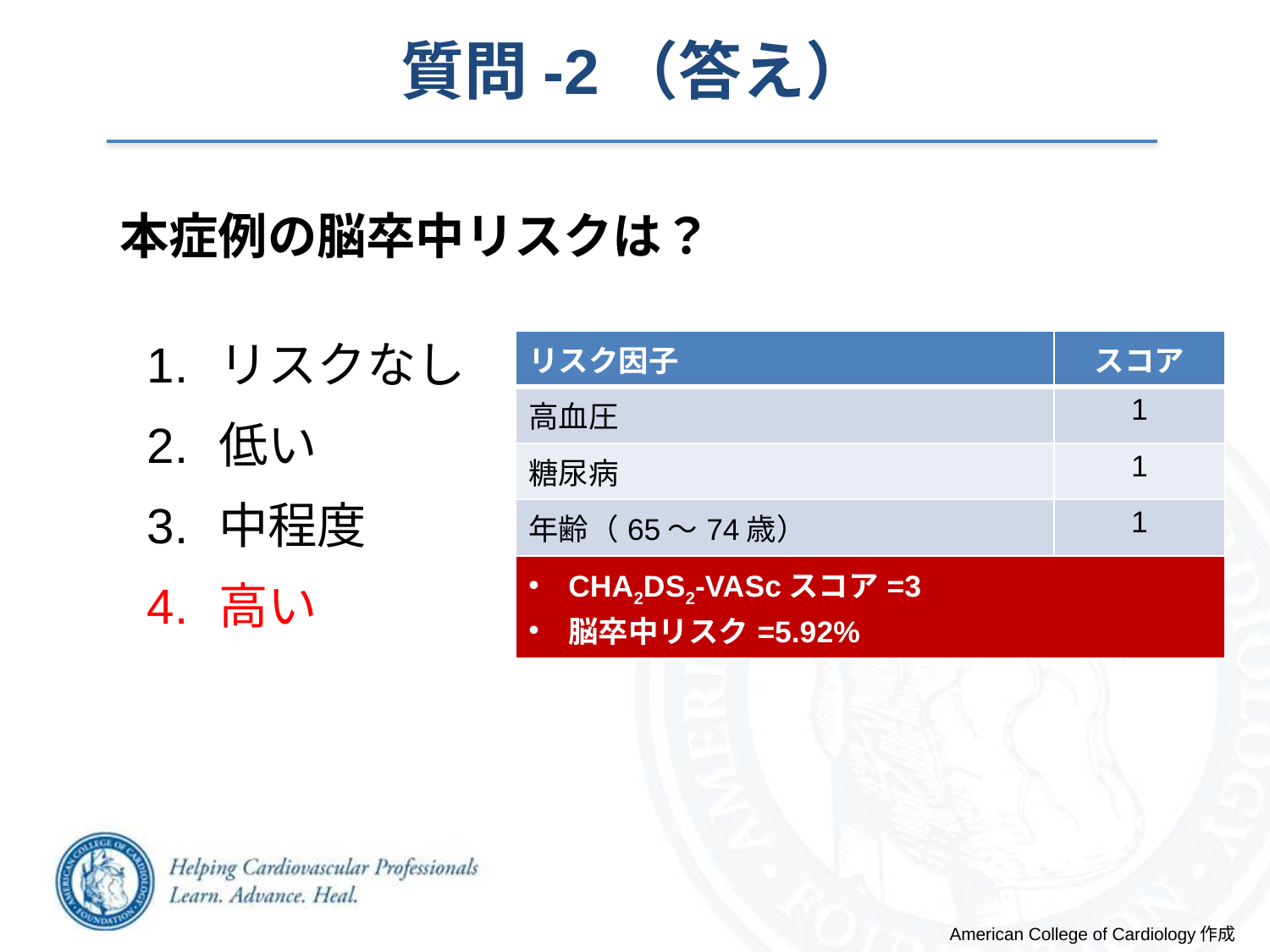

質問-2（答え）
本症例の脳卒中リスクは？

リスクなし
低い
中程度
高い
| リスク因子 | スコア |
| --- | --- |
| 高血圧 | 1 |
| 糖尿病 | 1 |
| 年齢（65～74歳） | 1 |
| CHA2DS2-VAScスコア=3 脳卒中リスク=5.92% |  |
American College of Cardiology作成